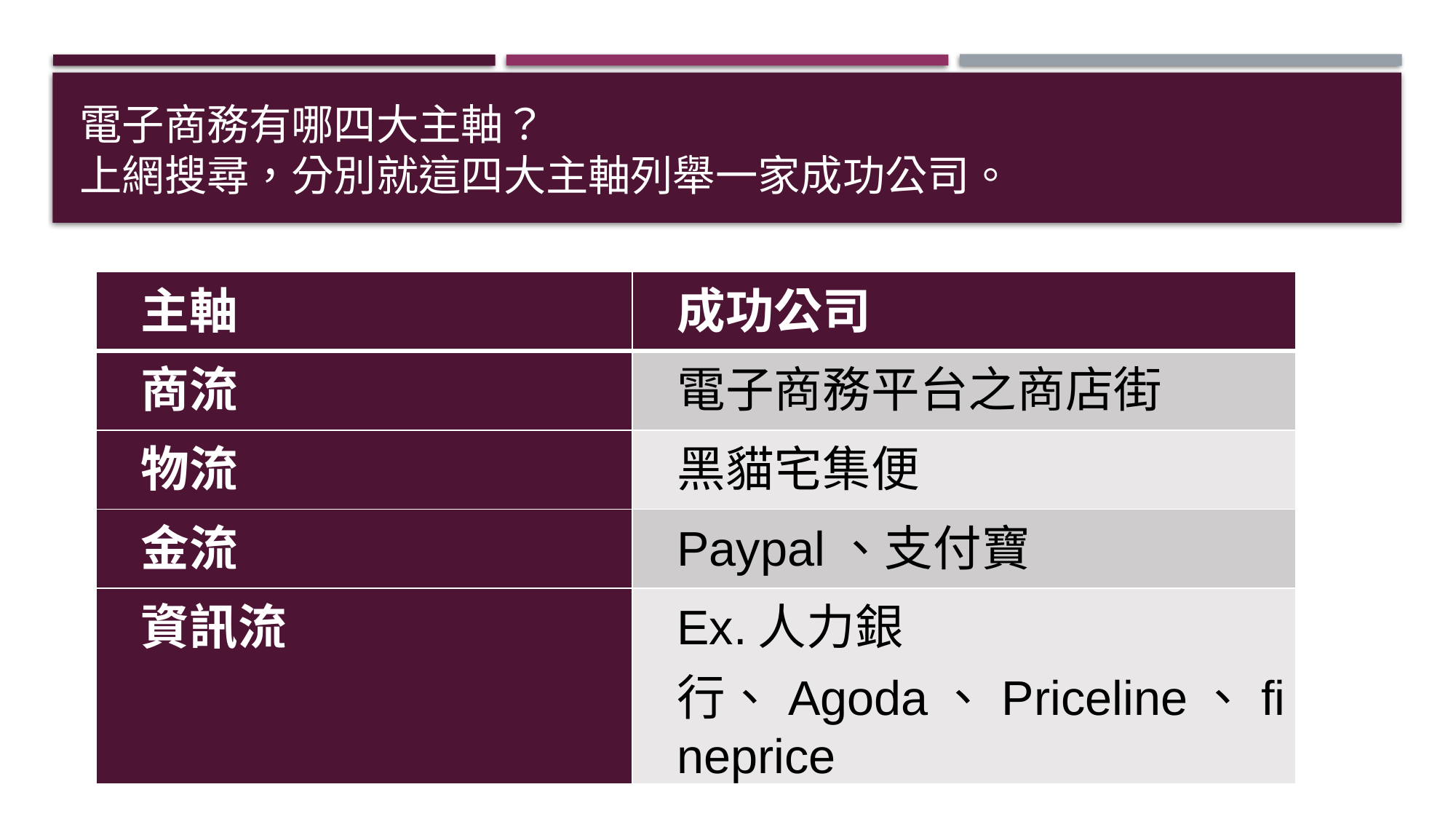

# 電子商務有哪四大主軸？ 上網搜尋，分別就這四大主軸列舉一家成功公司。
| 主軸 | 成功公司 |
| --- | --- |
| 商流 | 電子商務平台之商店街 |
| 物流 | 黑貓宅集便 |
| 金流 | Paypal、支付寶 |
| 資訊流 | Ex.人力銀行、Agoda、Priceline、fineprice |